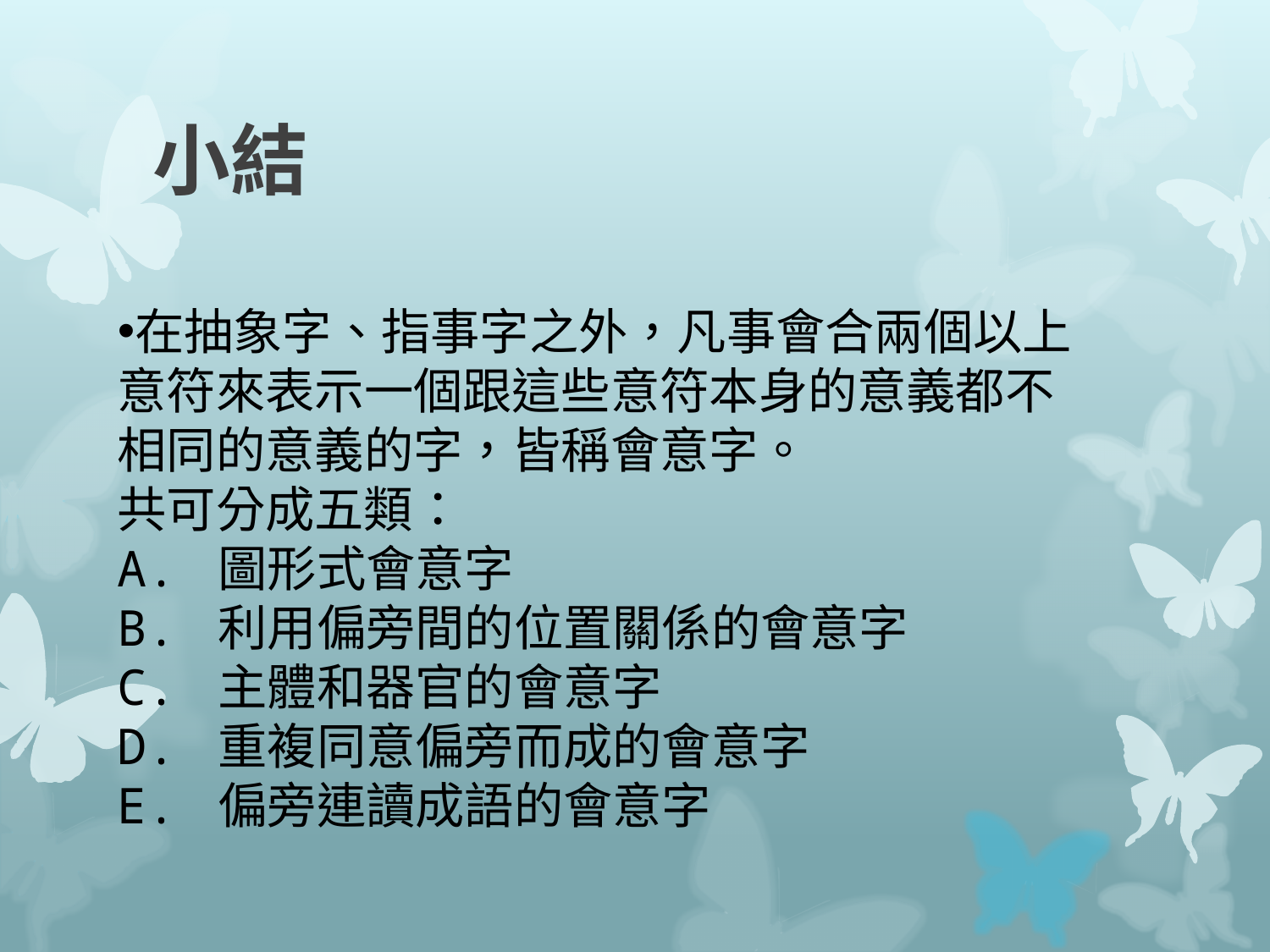

# 小結

在抽象字、指事字之外，凡事會合兩個以上意符來表示一個跟這些意符本身的意義都不相同的意義的字，皆稱會意字。
共可分成五類：
A. 圖形式會意字
B. 利用偏旁間的位置關係的會意字
C. 主體和器官的會意字
D. 重複同意偏旁而成的會意字
E. 偏旁連讀成語的會意字